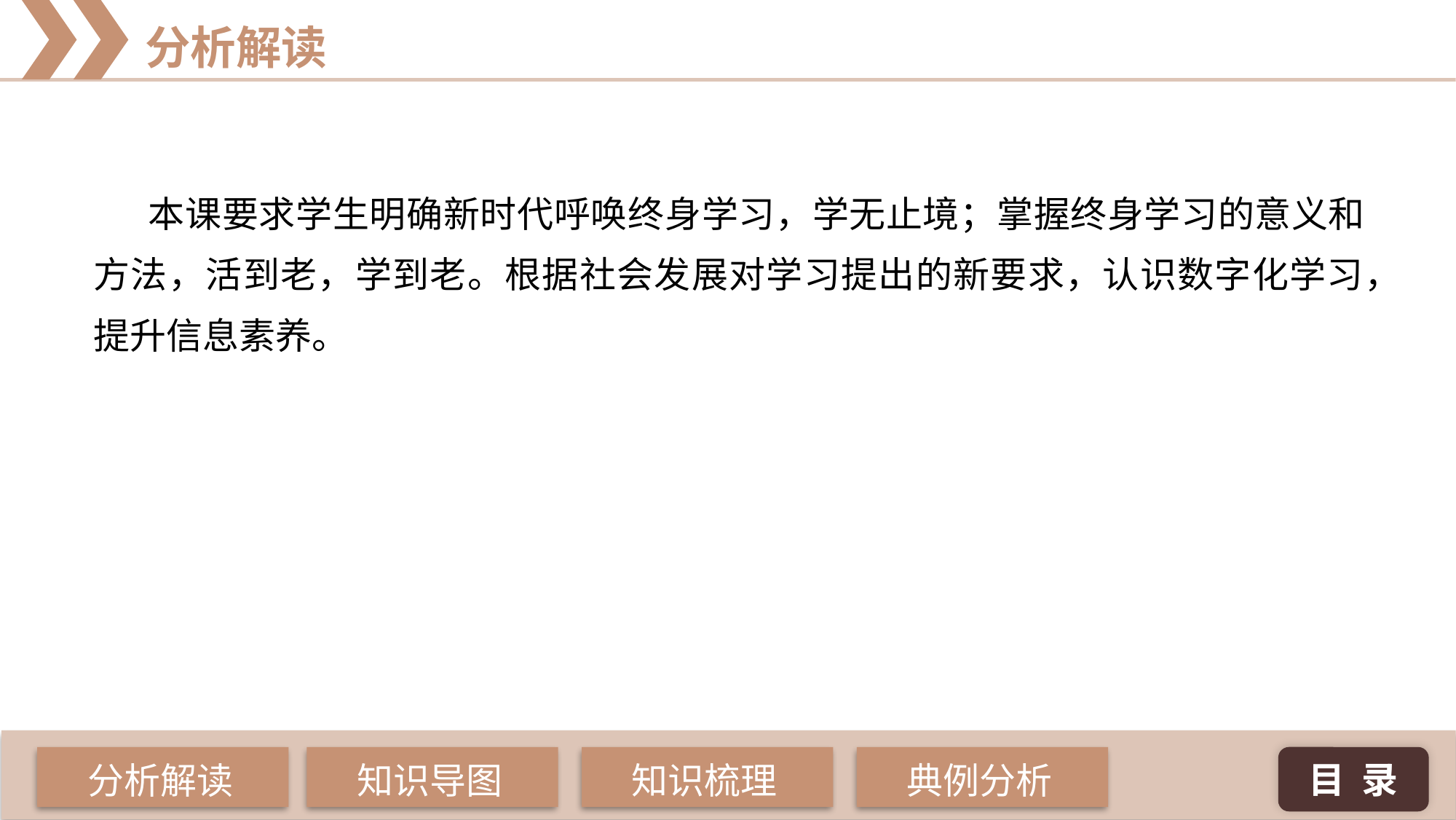

本课要求学生明确新时代呼唤终身学习，学无止境；掌握终身学习的意义和方法，活到老，学到老。根据社会发展对学习提出的新要求，认识数字化学习，提升信息素养。